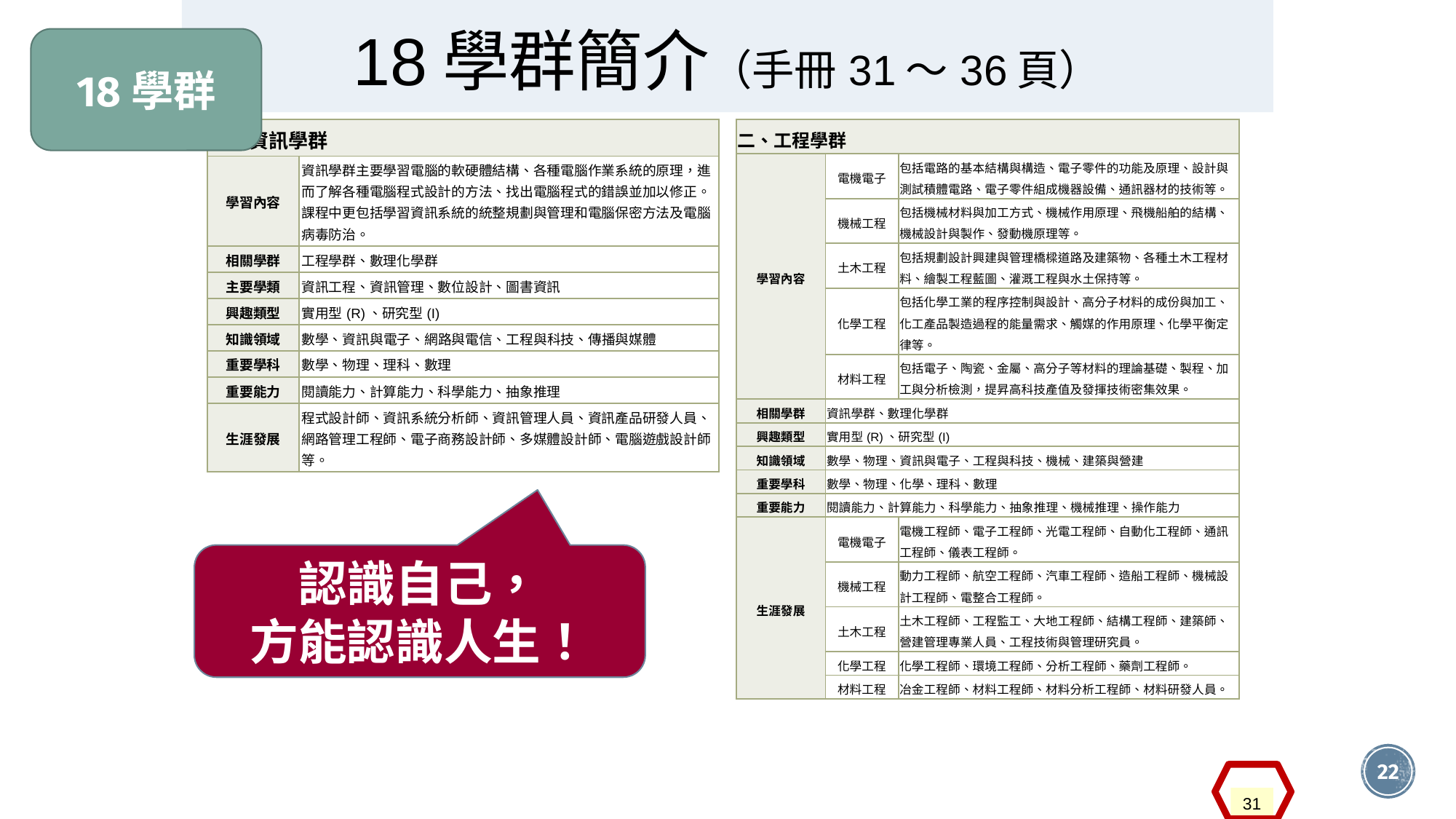

18學群簡介（手冊31～36頁）
18學群
#
| 一、資訊學群 |  |
| --- | --- |
| 學習內容 | 資訊學群主要學習電腦的軟硬體結構、各種電腦作業系統的原理，進而了解各種電腦程式設計的方法、找出電腦程式的錯誤並加以修正。課程中更包括學習資訊系統的統整規劃與管理和電腦保密方法及電腦病毒防治。 |
| 相關學群 | 工程學群、數理化學群 |
| 主要學類 | 資訊工程、資訊管理、數位設計、圖書資訊 |
| 興趣類型 | 實用型(R)、研究型(I) |
| 知識領域 | 數學、資訊與電子、網路與電信、工程與科技、傳播與媒體 |
| 重要學科 | 數學、物理、理科、數理 |
| 重要能力 | 閱讀能力、計算能力、科學能力、抽象推理 |
| 生涯發展 | 程式設計師、資訊系統分析師、資訊管理人員、資訊產品研發人員、網路管理工程師、電子商務設計師、多媒體設計師、電腦遊戲設計師等。 |
| 二、工程學群 |  |  |
| --- | --- | --- |
| 學習內容 | 電機電子 | 包括電路的基本結構與構造、電子零件的功能及原理、設計與測試積體電路、電子零件組成機器設備、通訊器材的技術等。 |
|  | 機械工程 | 包括機械材料與加工方式、機械作用原理、飛機船舶的結構、機械設計與製作、發動機原理等。 |
|  | 土木工程 | 包括規劃設計興建與管理橋樑道路及建築物、各種土木工程材料、繪製工程藍圖、灌溉工程與水土保持等。 |
|  | 化學工程 | 包括化學工業的程序控制與設計、高分子材料的成份與加工、化工產品製造過程的能量需求、觸媒的作用原理、化學平衡定律等。 |
|  | 材料工程 | 包括電子、陶瓷、金屬、高分子等材料的理論基礎、製程、加工與分析檢測，提昇高科技產值及發揮技術密集效果。 |
| 相關學群 | 資訊學群、數理化學群 |  |
| 興趣類型 | 實用型(R)、研究型(I) |  |
| 知識領域 | 數學、物理、資訊與電子、工程與科技、機械、建築與營建 |  |
| 重要學科 | 數學、物理、化學、理科、數理 |  |
| 重要能力 | 閱讀能力、計算能力、科學能力、抽象推理、機械推理、操作能力 |  |
| 生涯發展 | 電機電子 | 電機工程師、電子工程師、光電工程師、自動化工程師、通訊工程師、儀表工程師。 |
|  | 機械工程 | 動力工程師、航空工程師、汽車工程師、造船工程師、機械設計工程師、電整合工程師。 |
|  | 土木工程 | 土木工程師、工程監工、大地工程師、結構工程師、建築師、營建管理專業人員、工程技術與管理研究員。 |
|  | 化學工程 | 化學工程師、環境工程師、分析工程師、藥劑工程師。 |
|  | 材料工程 | 冶金工程師、材料工程師、材料分析工程師、材料研發人員。 |

認識自己，
方能認識人生！
22

31